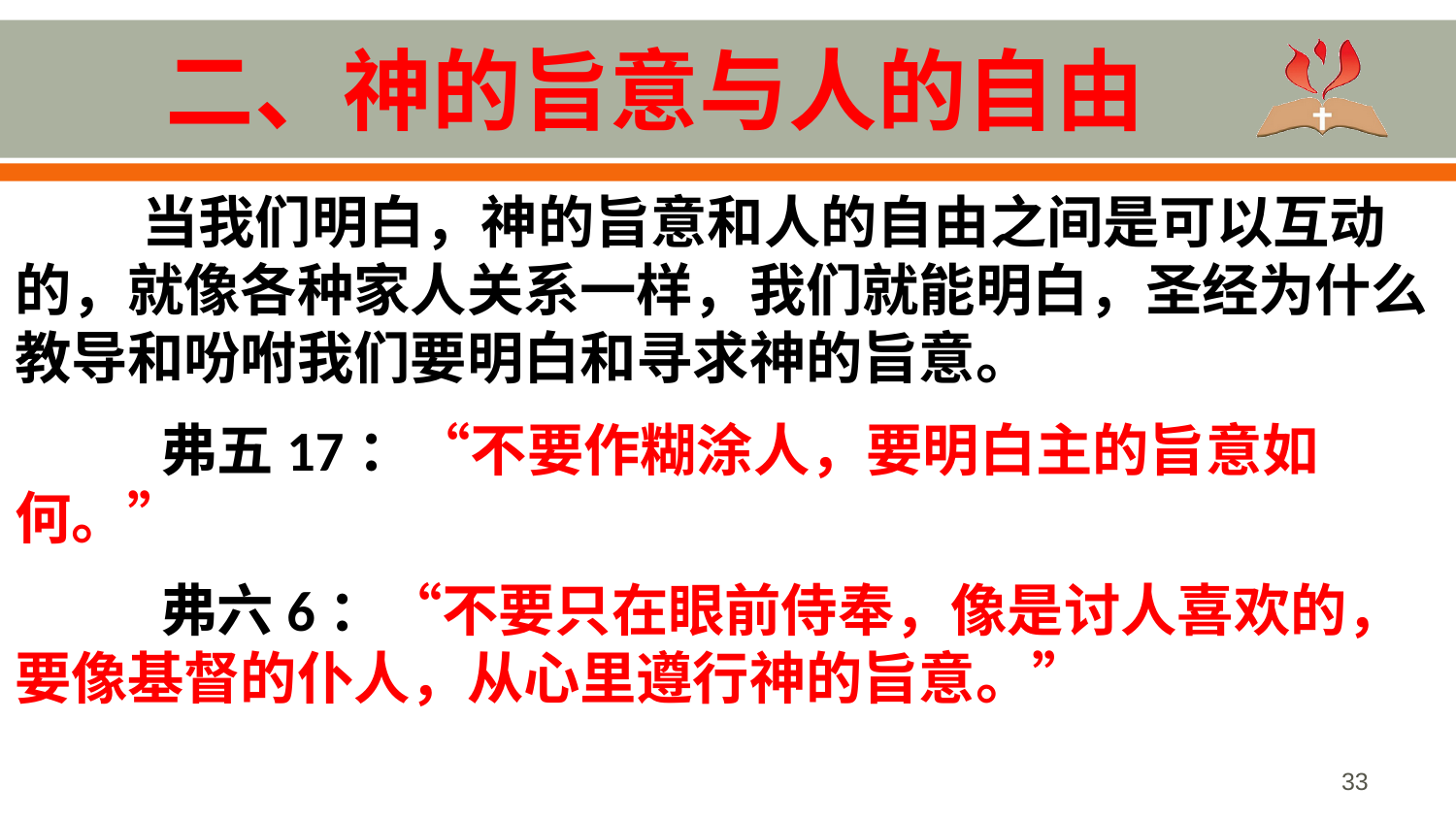

# 二、神的旨意与人的自由
当我们明白，神的旨意和人的自由之间是可以互动的，就像各种家人关系一样，我们就能明白，圣经为什么教导和吩咐我们要明白和寻求神的旨意。
	弗五17：“不要作糊涂人，要明白主的旨意如何。”
	弗六6：“不要只在眼前侍奉，像是讨人喜欢的，要像基督的仆人，从心里遵行神的旨意。”

33